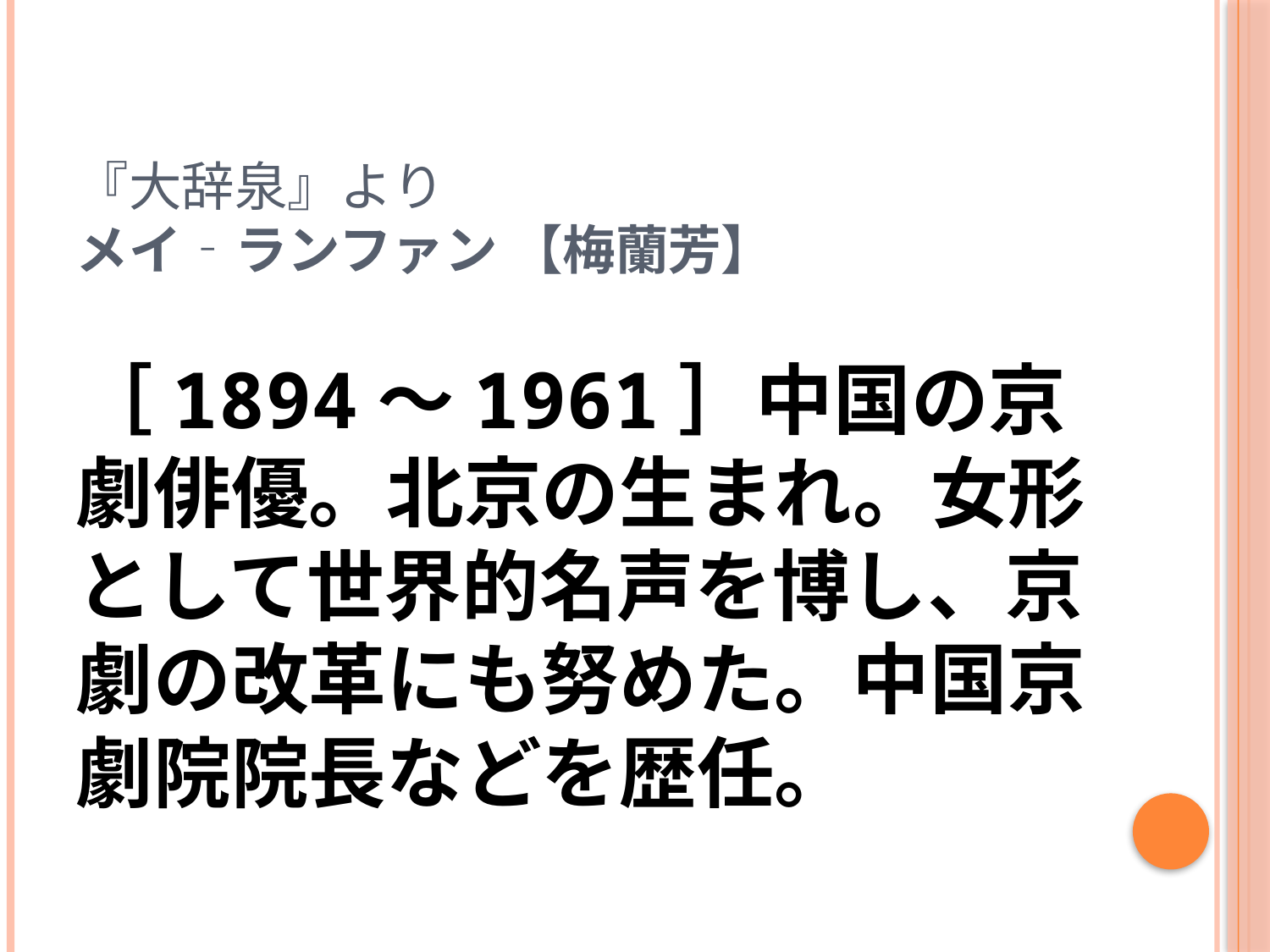

# 『大辞泉』より メイ‐ランファン 【梅蘭芳】

［1894～1961］中国の京劇俳優。北京の生まれ。女形として世界的名声を博し、京劇の改革にも努めた。中国京劇院院長などを歴任。